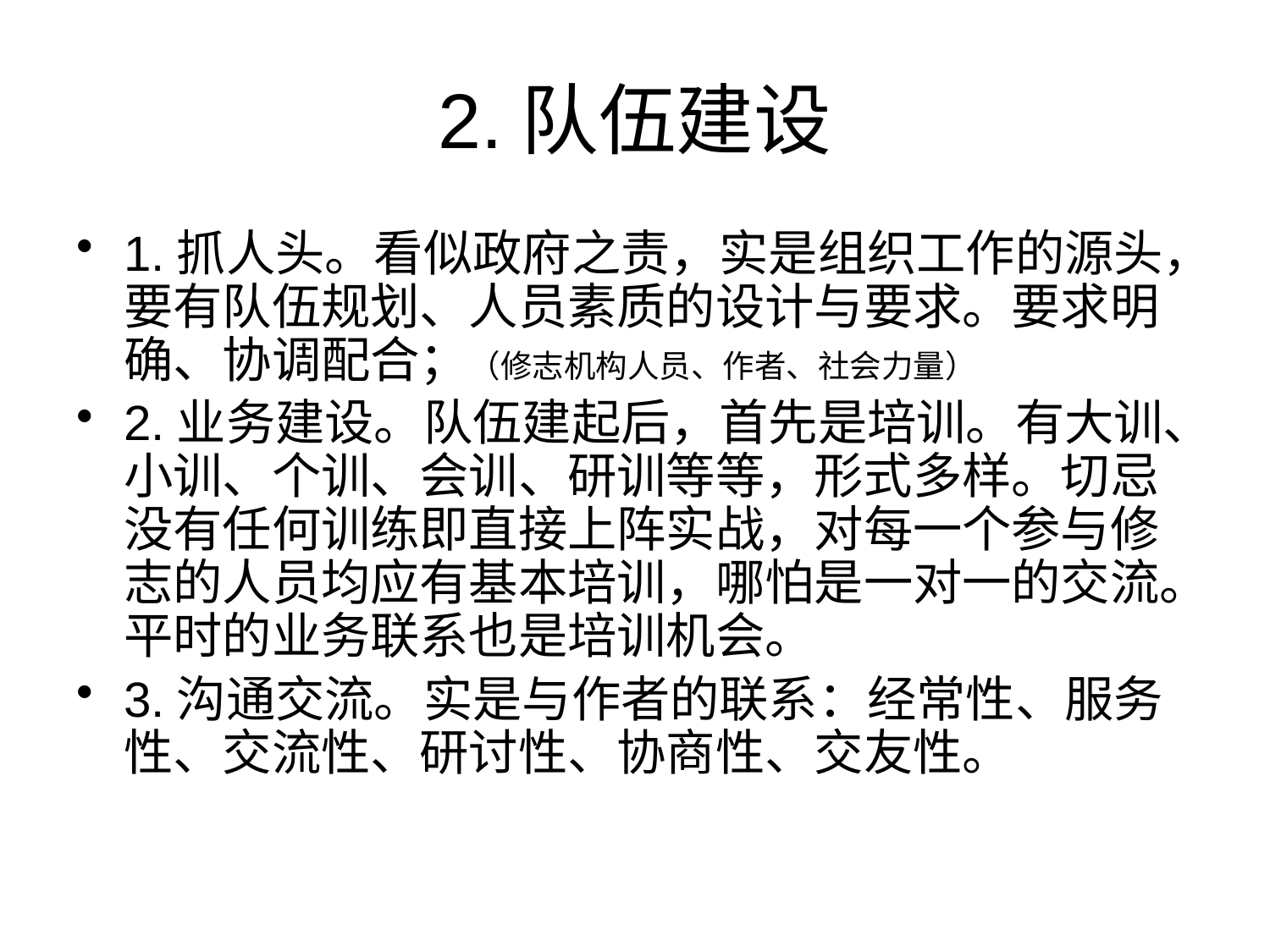

# 2.队伍建设
1.抓人头。看似政府之责，实是组织工作的源头，要有队伍规划、人员素质的设计与要求。要求明确、协调配合；（修志机构人员、作者、社会力量）
2.业务建设。队伍建起后，首先是培训。有大训、小训、个训、会训、研训等等，形式多样。切忌没有任何训练即直接上阵实战，对每一个参与修志的人员均应有基本培训，哪怕是一对一的交流。平时的业务联系也是培训机会。
3.沟通交流。实是与作者的联系：经常性、服务性、交流性、研讨性、协商性、交友性。